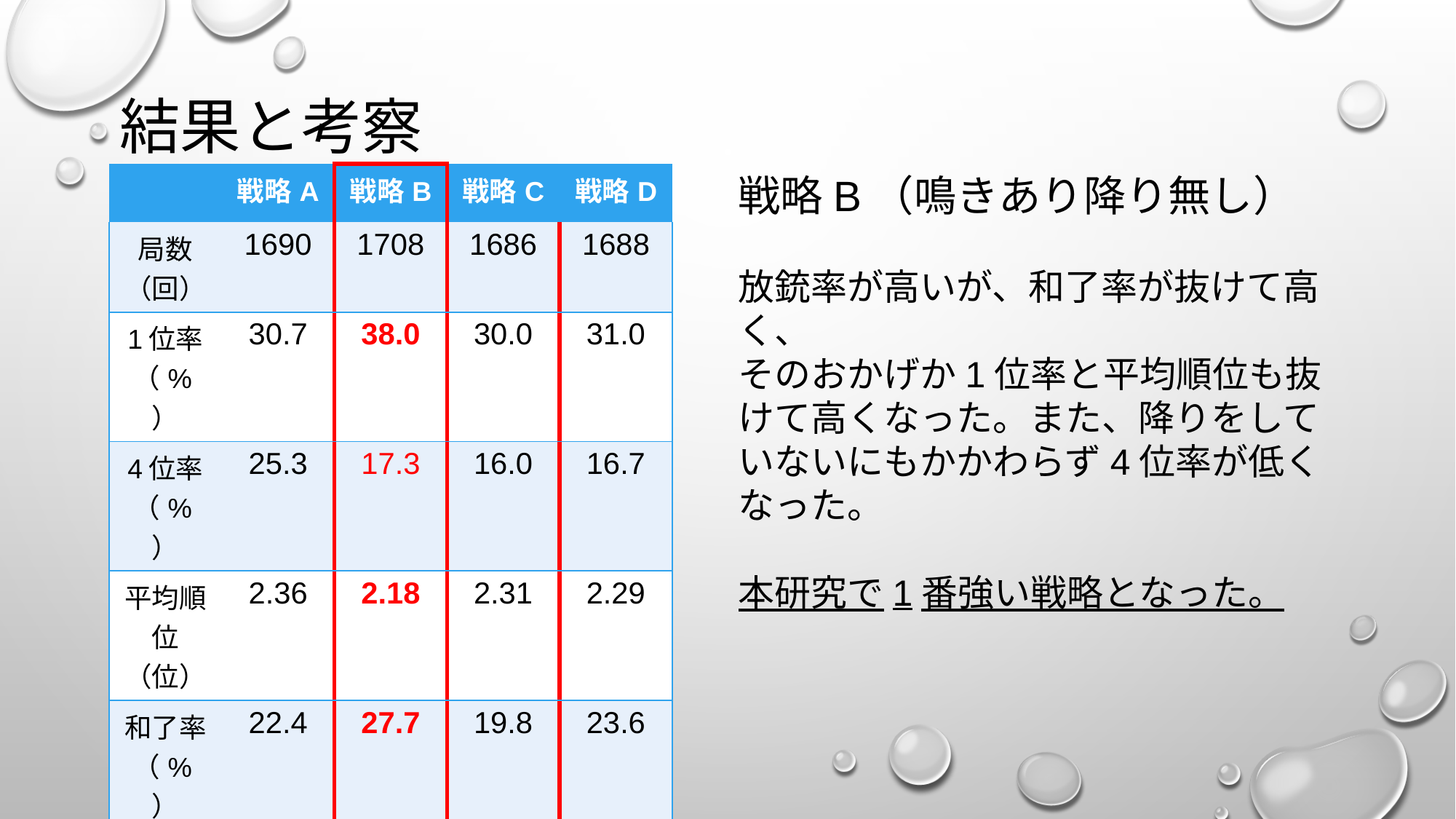

# 結果と考察
|  | 戦略A | 戦略B | 戦略C | 戦略D |
| --- | --- | --- | --- | --- |
| 局数（回） | 1690 | 1708 | 1686 | 1688 |
| 1位率（%） | 30.7 | 38.0 | 30.0 | 31.0 |
| 4位率（%） | 25.3 | 17.3 | 16.0 | 16.7 |
| 平均順位（位） | 2.36 | 2.18 | 2.31 | 2.29 |
| 和了率（%） | 22.4 | 27.7 | 19.8 | 23.6 |
| 放銃率（％） | 18.0 | 17.0 | 10.6 | 10.8 |
戦略B（鳴きあり降り無し）

放銃率が高いが、和了率が抜けて高く、
そのおかげか1位率と平均順位も抜けて高くなった。また、降りをしていないにもかかわらず4位率が低くなった。

本研究で1番強い戦略となった。